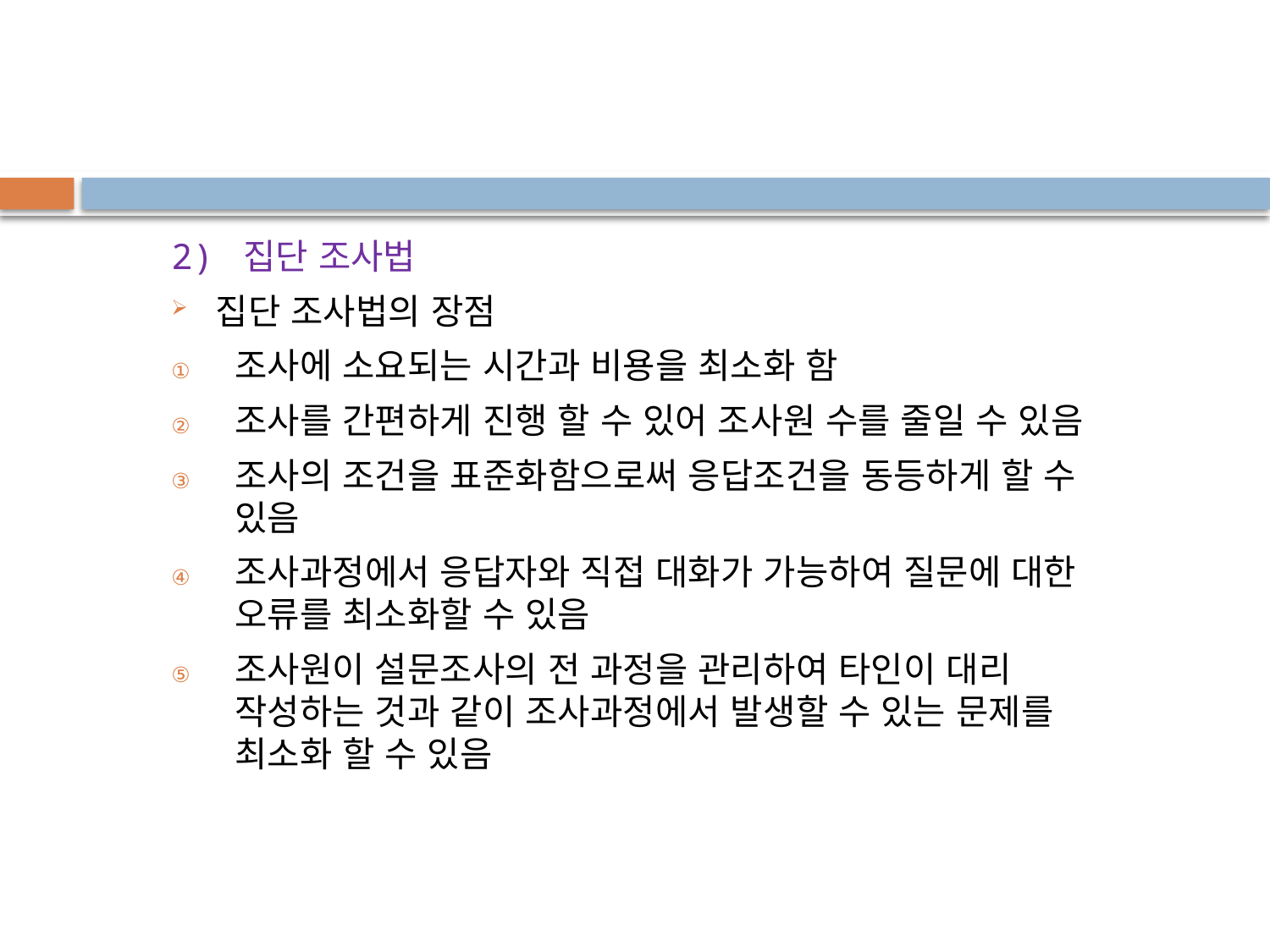

2) 집단 조사법
집단 조사법의 장점
조사에 소요되는 시간과 비용을 최소화 함
조사를 간편하게 진행 할 수 있어 조사원 수를 줄일 수 있음
조사의 조건을 표준화함으로써 응답조건을 동등하게 할 수 있음
조사과정에서 응답자와 직접 대화가 가능하여 질문에 대한 오류를 최소화할 수 있음
조사원이 설문조사의 전 과정을 관리하여 타인이 대리 작성하는 것과 같이 조사과정에서 발생할 수 있는 문제를 최소화 할 수 있음